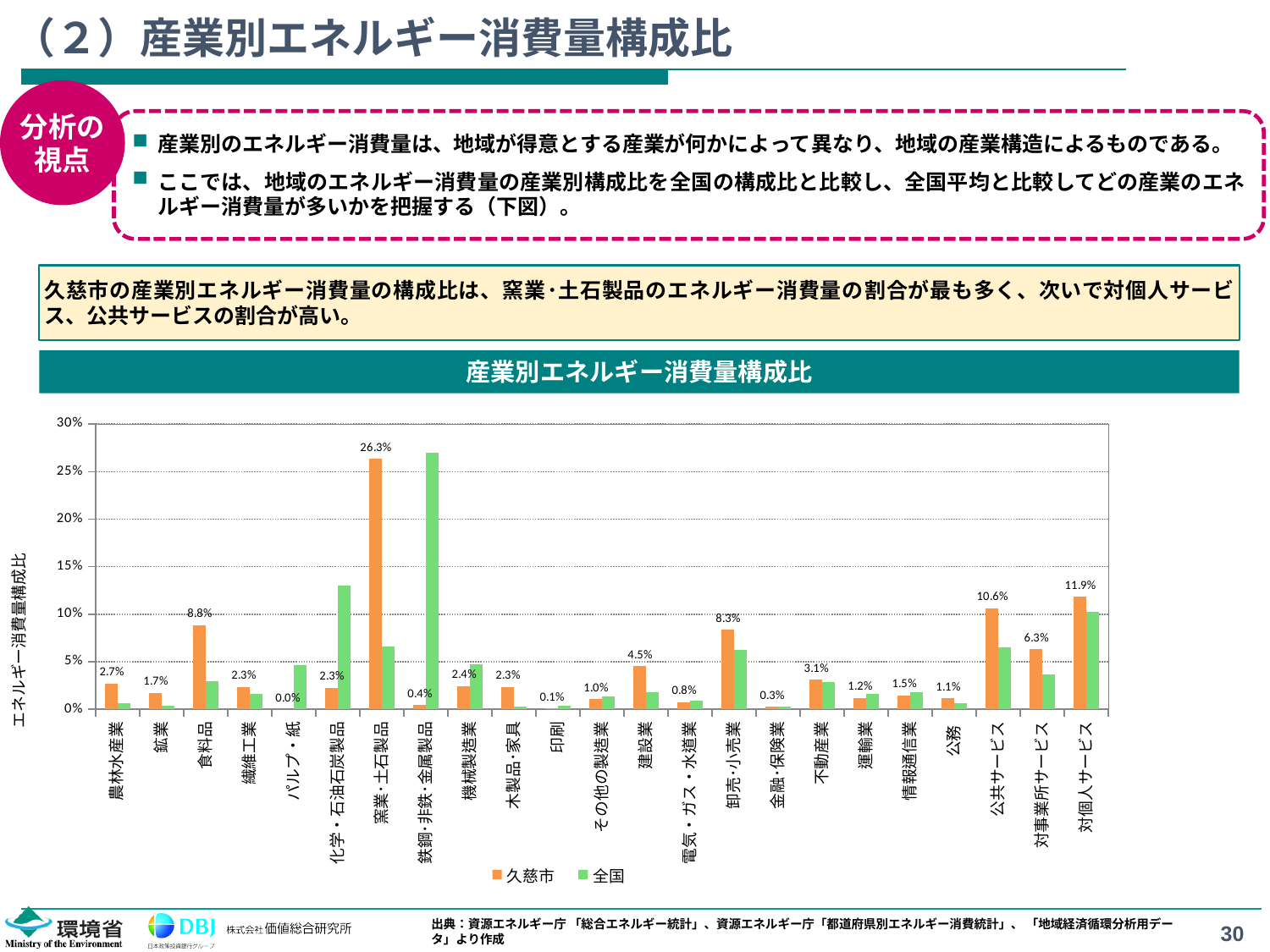

# （２）産業別エネルギー消費量構成比
分析の
視点
産業別のエネルギー消費量は、地域が得意とする産業が何かによって異なり、地域の産業構造によるものである。
ここでは、地域のエネルギー消費量の産業別構成比を全国の構成比と比較し、全国平均と比較してどの産業のエネルギー消費量が多いかを把握する（下図）。
久慈市の産業別エネルギー消費量の構成比は、窯業･土石製品のエネルギー消費量の割合が最も多く、次いで対個人サービス、公共サービスの割合が高い。
産業別エネルギー消費量構成比

### Chart

| Category | 久慈市 | 全国 |
|---|---|---|
| 農林水産業 | 0.027110400755000753 | 0.00620353867578615 |
| 鉱業 | 0.017072697469017416 | 0.003882567440741899 |
| 食料品 | 0.08847976842950739 | 0.02923024895396714 |
| 繊維工業 | 0.02327433788733407 | 0.016229301240415033 |
| パルプ・紙 | 0.0 | 0.046413308254258705 |
| 化学・石油石炭製品 | 0.022633773672072335 | 0.1301998900548165 |
| 窯業･土石製品 | 0.2632244796319794 | 0.06573190730929555 |
| 鉄鋼･非鉄･金属製品 | 0.004162633060628885 | 0.27028231386169643 |
| 機械製造業 | 0.024392412705881085 | 0.04723264434316749 |
| 木製品･家具 | 0.023203320510778246 | 0.002957348395967558 |
| 印刷 | 0.0006769203365404853 | 0.003235387955416147 |
| その他の製造業 | 0.01049450890104456 | 0.013268995293069002 |
| 建設業 | 0.04537434723567138 | 0.018098937360032184 |
| 電気・ガス・水道業 | 0.007550629430313859 | 0.009146327315390465 |
| 卸売･小売業 | 0.0833767822479054 | 0.06245851032641569 |
| 金融･保険業 | 0.0027176455711015696 | 0.0025180021315021625 |
| 不動産業 | 0.030813984690062014 | 0.02880252446724309 |
| 運輸業 | 0.011802699619603334 | 0.016221040670175785 |
| 情報通信業 | 0.014656927715751389 | 0.017988076901137014 |
| 公務  | 0.011248768514464966 | 0.005882459966966374 |
| 公共サービス | 0.10637432385687302 | 0.06544200194036079 |
| 対事業所サービス | 0.06284584461229231 | 0.036312133378473624 |
| 対個人サービス | 0.11851279314617603 | 0.10226253376370505 |
出典：資源エネルギー庁 「総合エネルギー統計」、資源エネルギー庁「都道府県別エネルギー消費統計」、 「地域経済循環分析用データ」より作成
30